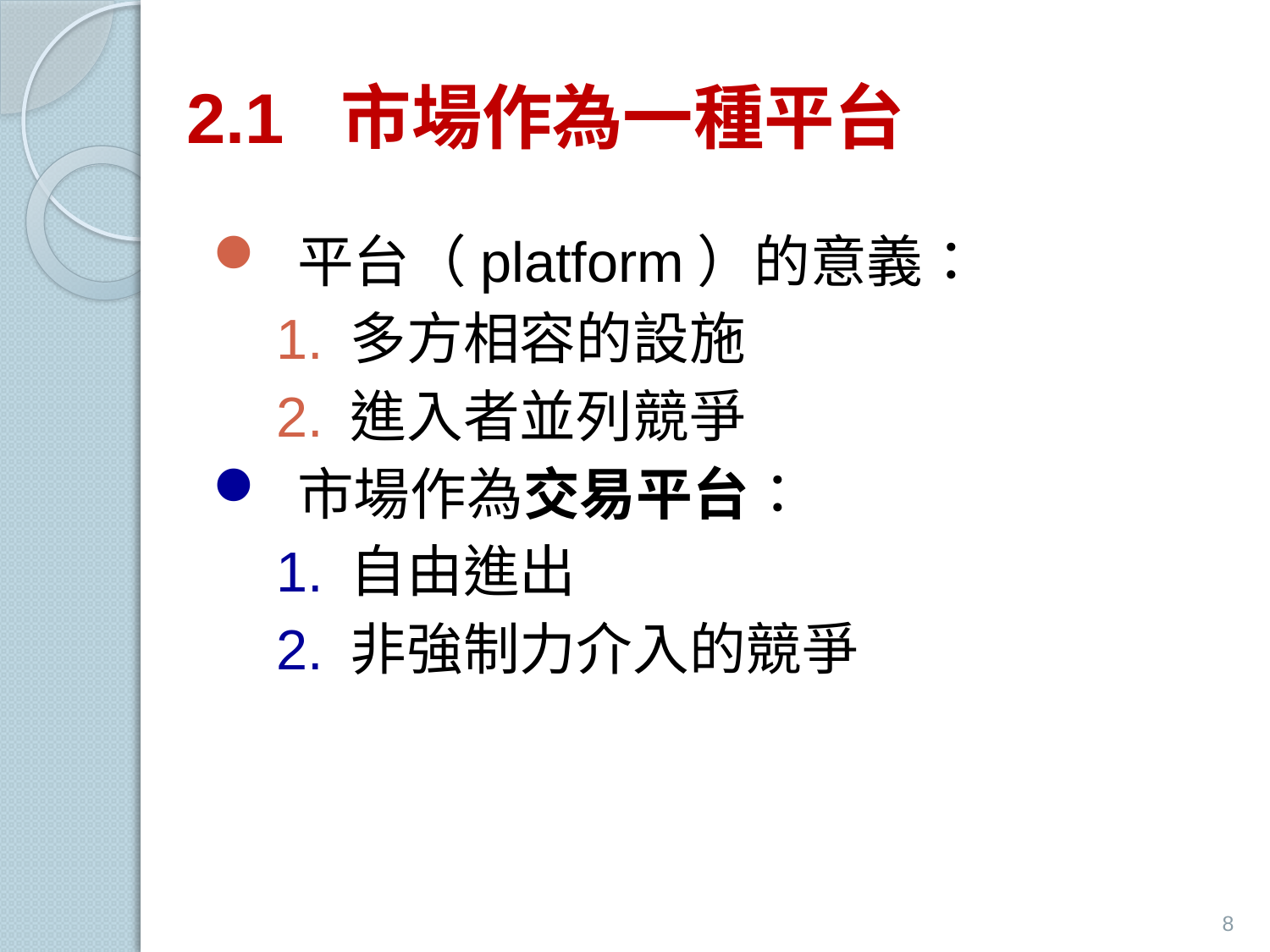

# 2.1  市場作為一種平台
平台（platform）的意義：
多方相容的設施
進入者並列競爭
市場作為交易平台：
自由進出
非強制力介入的競爭
8